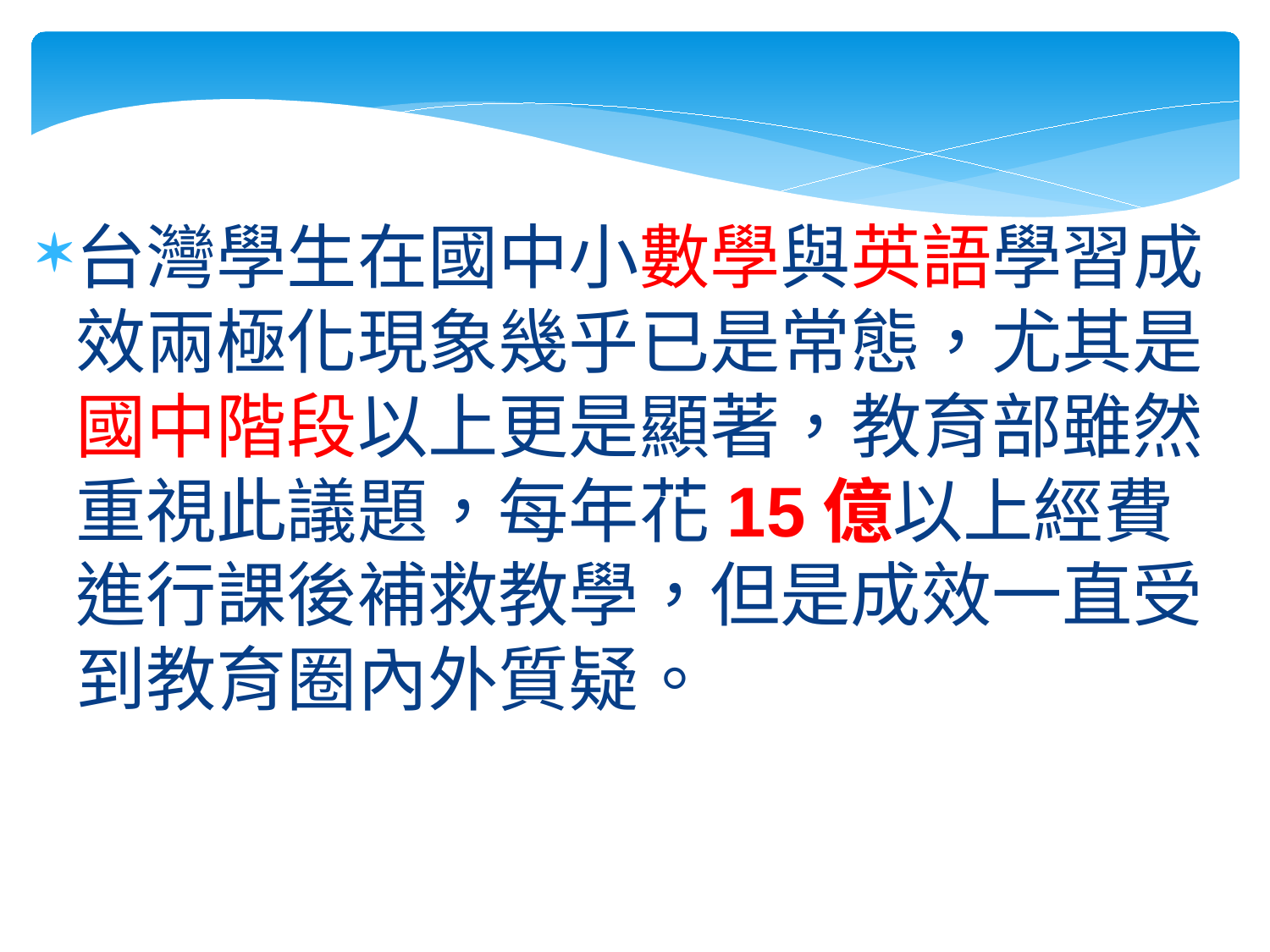

台灣學生在國中小數學與英語學習成效兩極化現象幾乎已是常態，尤其是國中階段以上更是顯著，教育部雖然重視此議題，每年花15億以上經費進行課後補救教學，但是成效一直受到教育圈內外質疑。